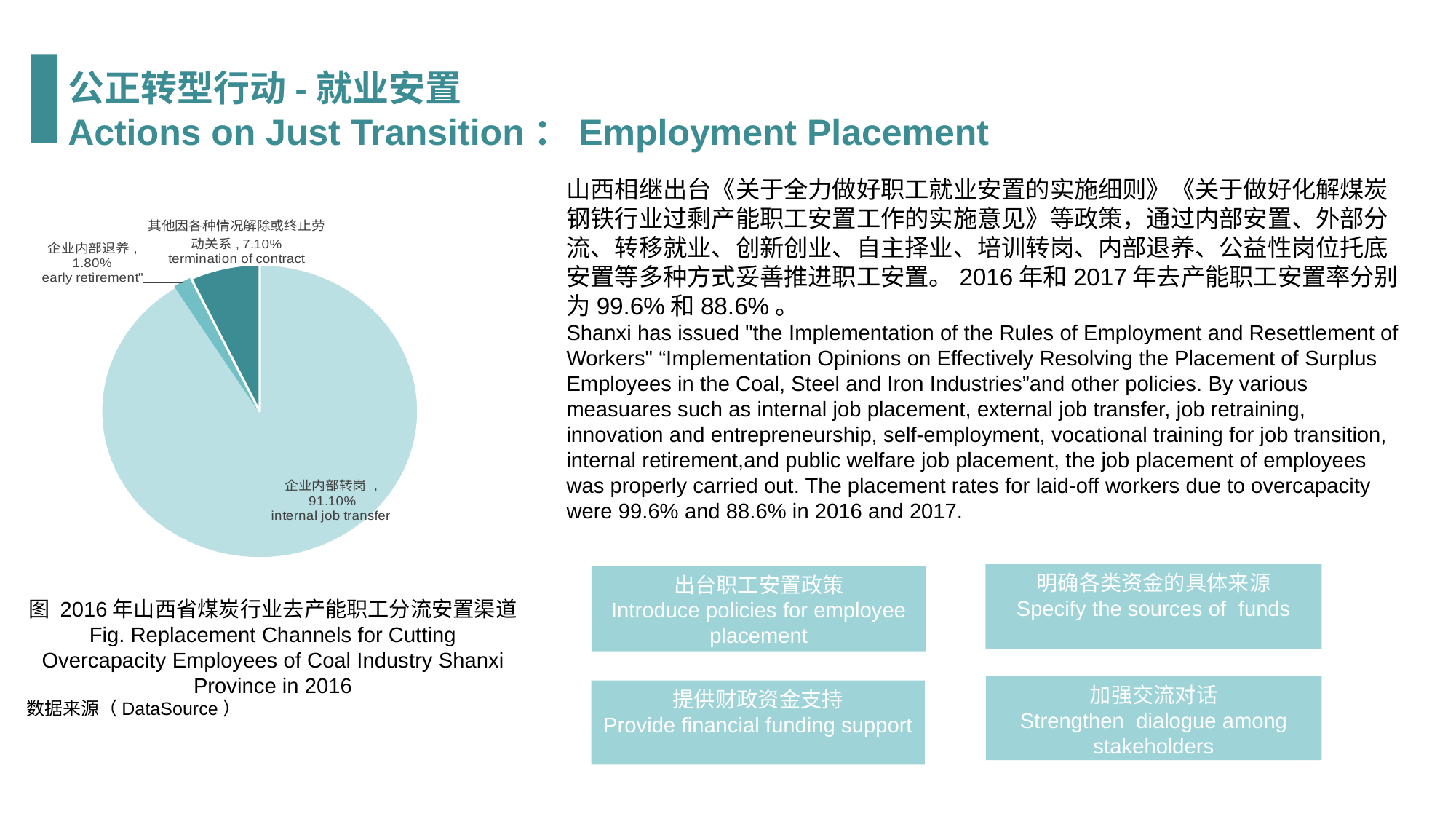

公正转型行动-就业安置
Actions on Just Transition：Employment Placement
山西相继出台《关于全力做好职工就业安置的实施细则》《关于做好化解煤炭钢铁行业过剩产能职工安置工作的实施意见》等政策，通过内部安置、外部分流、转移就业、创新创业、自主择业、培训转岗、内部退养、公益性岗位托底安置等多种方式妥善推进职工安置。2016年和2017年去产能职工安置率分别为99.6%和88.6%。
Shanxi has issued "the Implementation of the Rules of Employment and Resettlement of Workers" “Implementation Opinions on Effectively Resolving the Placement of Surplus Employees in the Coal, Steel and Iron Industries”and other policies. By various measuares such as internal job placement, external job transfer, job retraining, innovation and entrepreneurship, self-employment, vocational training for job transition, internal retirement,and public welfare job placement, the job placement of employees was properly carried out. The placement rates for laid-off workers due to overcapacity were 99.6% and 88.6% in 2016 and 2017.

### Chart

| Category | 列1 |
|---|---|
| 企业内部转岗  | 0.911 |
| 企业内部退养 | 0.018 |
| 其他因各种情况解除或终止劳动关系 | 0.071 |
明确各类资金的具体来源
Specify the sources of  funds
出台职工安置政策
Introduce policies for employee placement
图 2016年山西省煤炭行业去产能职工分流安置渠道
Fig. Replacement Channels for Cutting Overcapacity Employees of Coal Industry Shanxi Province in 2016
数据来源（DataSource）
加强交流对话
Strengthen  dialogue among stakeholders
提供财政资金支持
Provide financial funding support